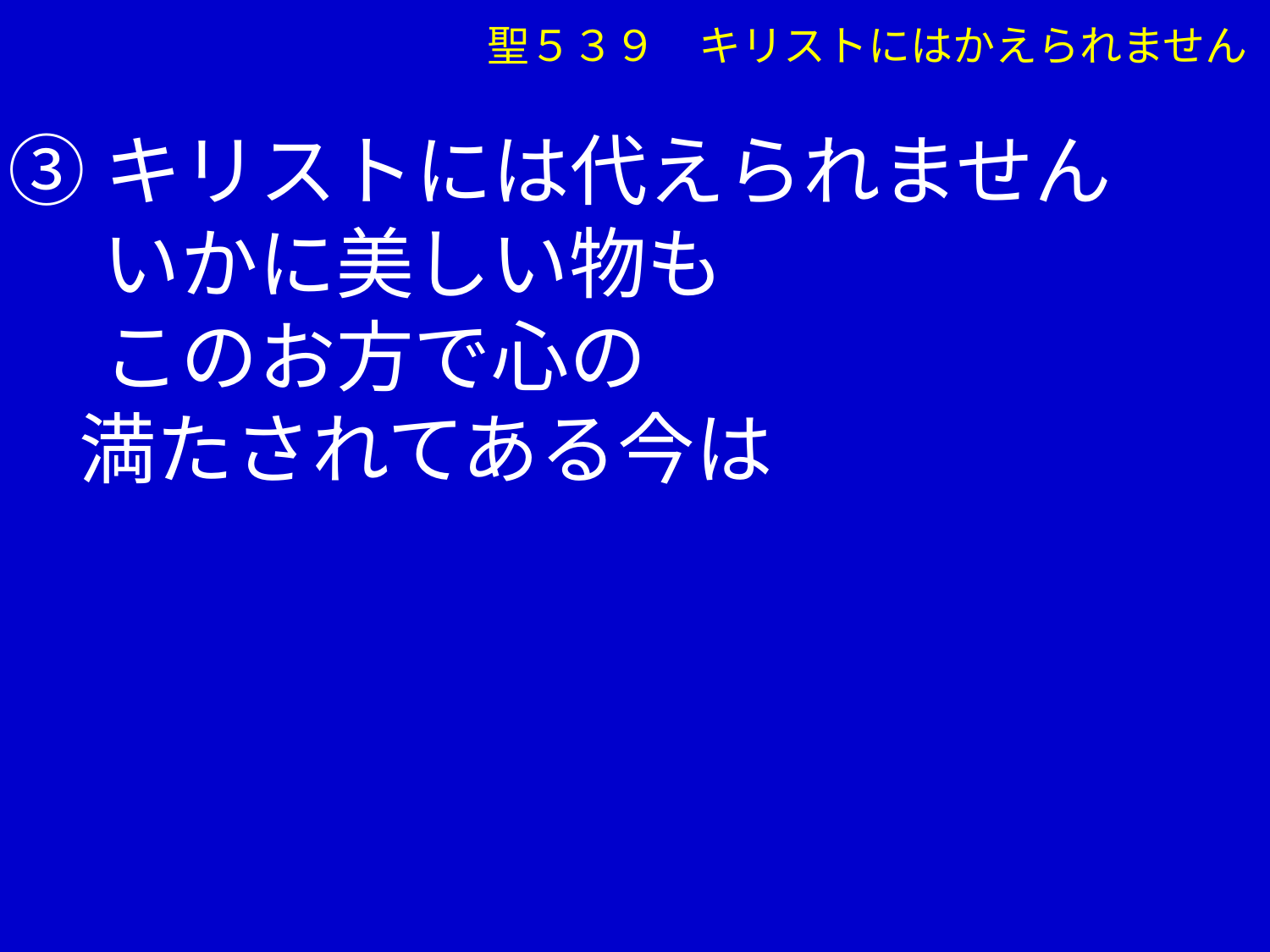

聖５３９　キリストにはかえられません
③キリストには代えられません
　 いかに美しい物も
　 このお方で心の
   満たされてある今は